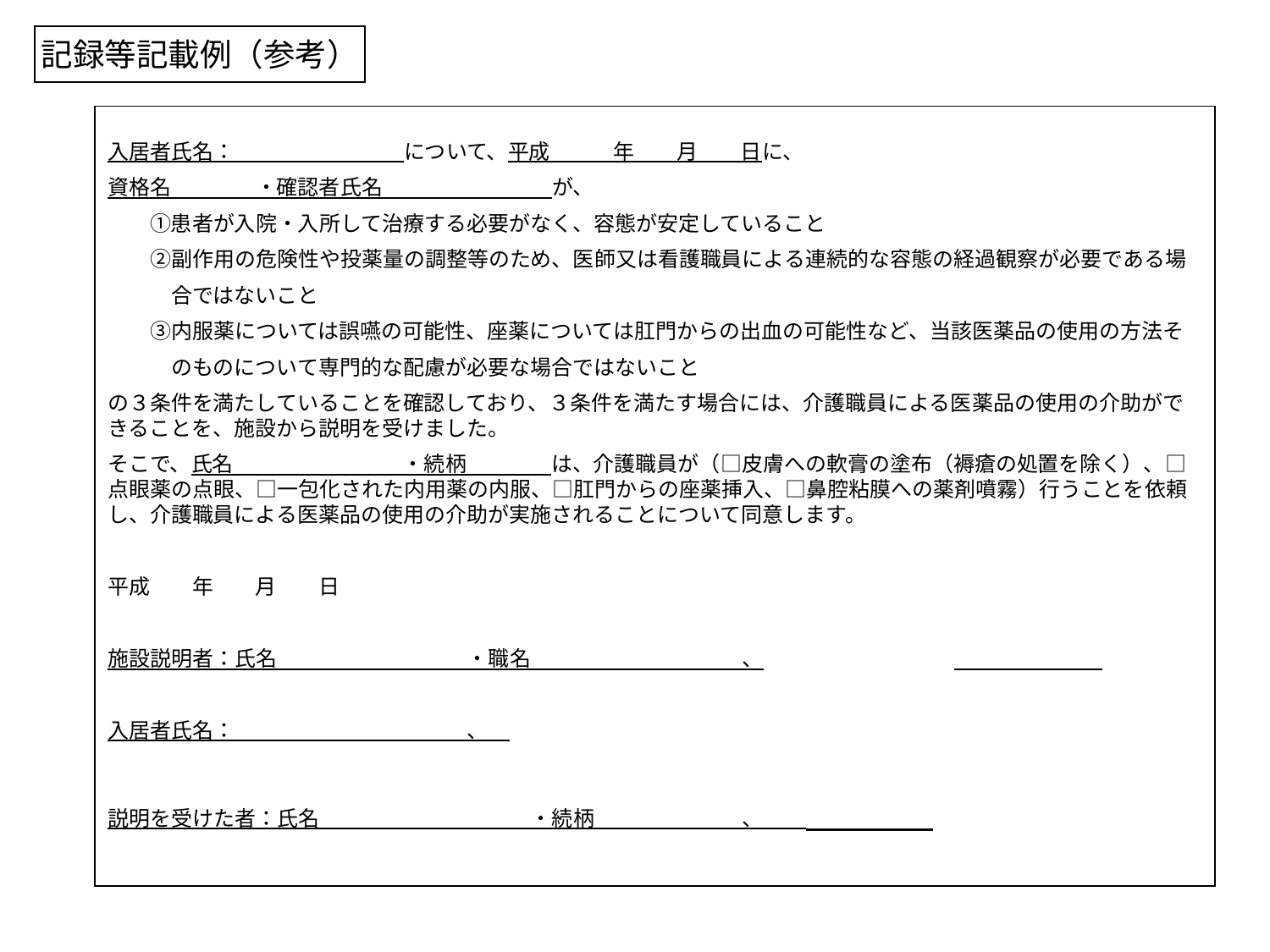

記録等記載例（参考）

入居者氏名：　　　　　　　　について、平成　　　年　　月　　日に、
資格名　　　　・確認者氏名　　　　　　　　が、
　　①患者が入院・入所して治療する必要がなく、容態が安定していること
　　②副作用の危険性や投薬量の調整等のため、医師又は看護職員による連続的な容態の経過観察が必要である場
　　　合ではないこと
　　③内服薬については誤嚥の可能性、座薬については肛門からの出血の可能性など、当該医薬品の使用の方法そ
　　　のものについて専門的な配慮が必要な場合ではないこと
の３条件を満たしていることを確認しており、３条件を満たす場合には、介護職員による医薬品の使用の介助ができることを、施設から説明を受けました。
そこで、氏名　　　　　　　　・続柄　　　　は、介護職員が（□皮膚への軟膏の塗布（褥瘡の処置を除く）、□点眼薬の点眼、□一包化された内用薬の内服、□肛門からの座薬挿入、□鼻腔粘膜への薬剤噴霧）行うことを依頼し、介護職員による医薬品の使用の介助が実施されることについて同意します。

平成　　年　　月　　日

施設説明者：氏名　　　　　　　　　・職名　　　　　　　　　　、

入居者氏名：　　　　　　　　　　　、

説明を受けた者：氏名　　　　　　　　　　・続柄　　　　　　　、